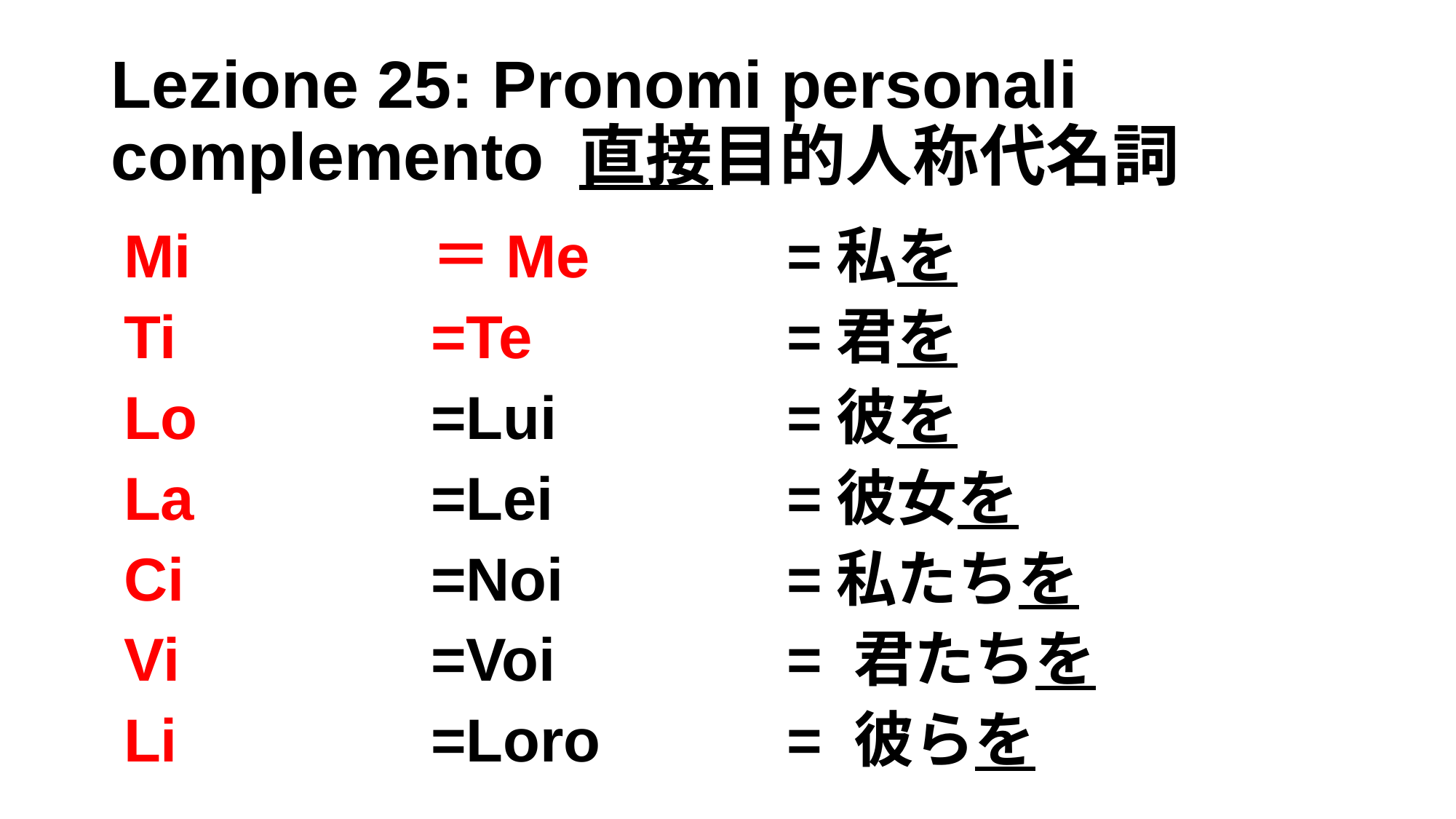

# Lezione 25: Pronomi personali complemento 直接目的人称代名詞
Mi
Ti
Lo
La
Ci
Vi
Li

＝Me
=Te
=Lui
=Lei
=Noi
=Voi
=Loro
=私を
=君を
=彼を
=彼女を
=私たちを
= 君たちを
= 彼らを